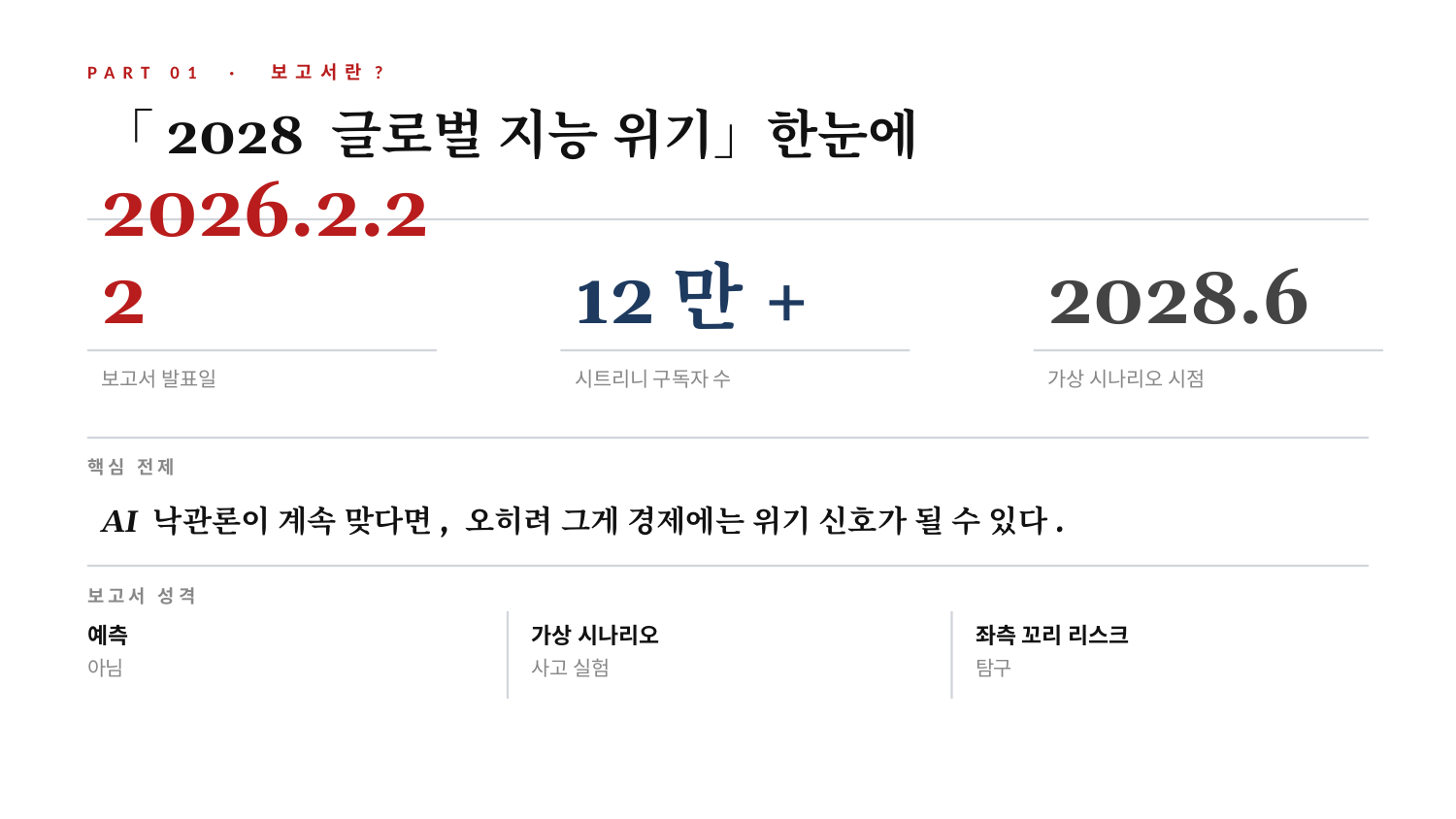

PART 01  ·  보고서란?
「2028 글로벌 지능 위기」한눈에

2026.2.22
12만+
2028.6

보고서 발표일
시트리니 구독자 수
가상 시나리오 시점

핵심 전제
AI 낙관론이 계속 맞다면, 오히려 그게 경제에는 위기 신호가 될 수 있다.

보고서 성격

예측
가상 시나리오
좌측 꼬리 리스크
아님
사고 실험
탐구